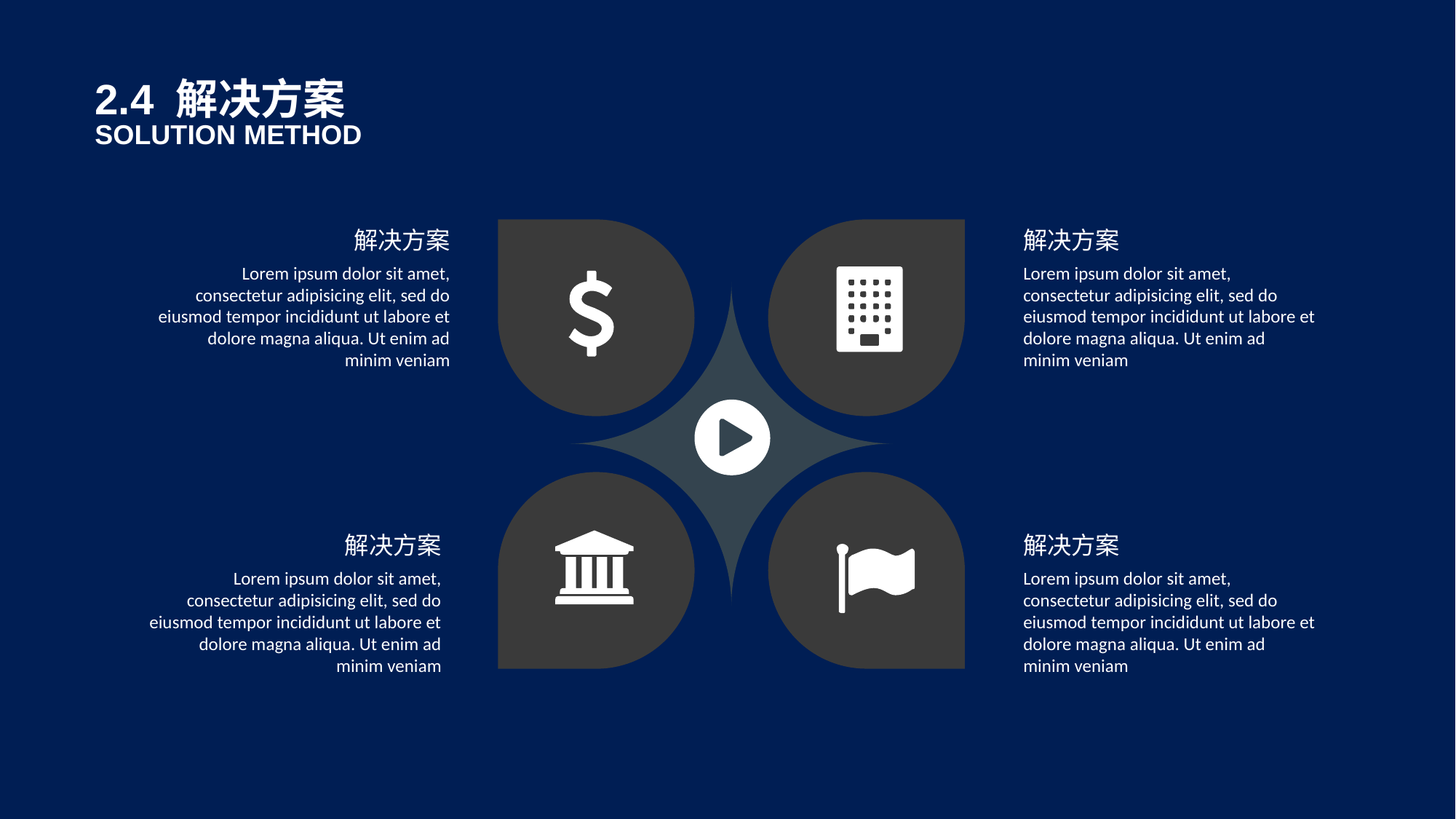

2.4 解决方案
SOLUTION METHOD
解决方案
Lorem ipsum dolor sit amet, consectetur adipisicing elit, sed do eiusmod tempor incididunt ut labore et dolore magna aliqua. Ut enim ad minim veniam

解决方案
Lorem ipsum dolor sit amet, consectetur adipisicing elit, sed do eiusmod tempor incididunt ut labore et dolore magna aliqua. Ut enim ad minim veniam

解决方案
Lorem ipsum dolor sit amet, consectetur adipisicing elit, sed do eiusmod tempor incididunt ut labore et dolore magna aliqua. Ut enim ad minim veniam
解决方案
Lorem ipsum dolor sit amet, consectetur adipisicing elit, sed do eiusmod tempor incididunt ut labore et dolore magna aliqua. Ut enim ad minim veniam